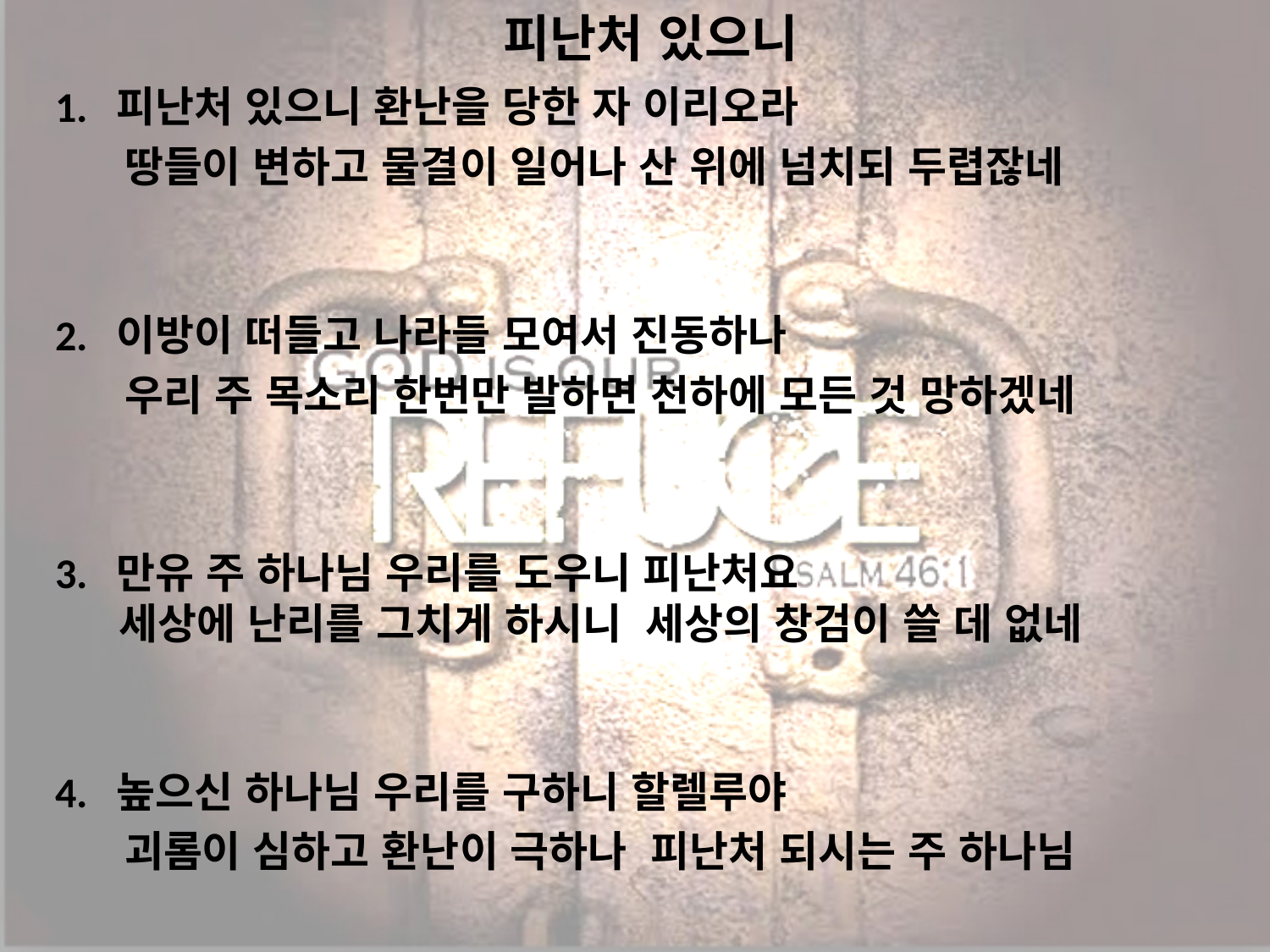

# 피난처 있으니
1.  피난처 있으니 환난을 당한 자 이리오라
     땅들이 변하고 물결이 일어나 산 위에 넘치되 두렵잖네

2.  이방이 떠들고 나라들 모여서 진동하나
     우리 주 목소리 한번만 발하면 천하에 모든 것 망하겠네

3.  만유 주 하나님 우리를 도우니 피난처요
    세상에 난리를 그치게 하시니  세상의 창검이 쓸 데 없네

4.  높으신 하나님 우리를 구하니 할렐루야
     괴롬이 심하고 환난이 극하나  피난처 되시는 주 하나님